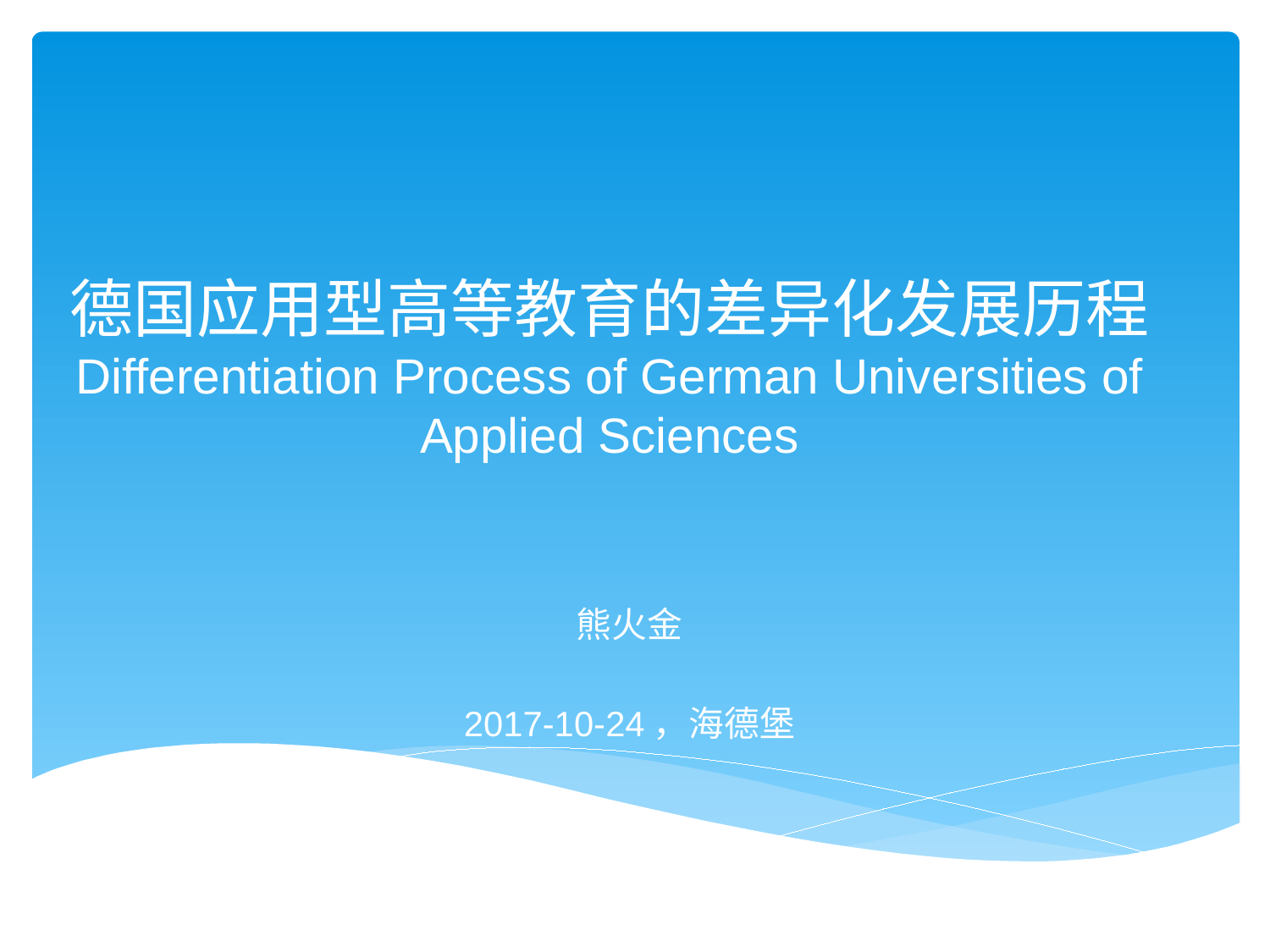

# 德国应用型高等教育的差异化发展历程 Differentiation Process of German Universities of Applied Sciences
熊火金

2017-10-24，海德堡